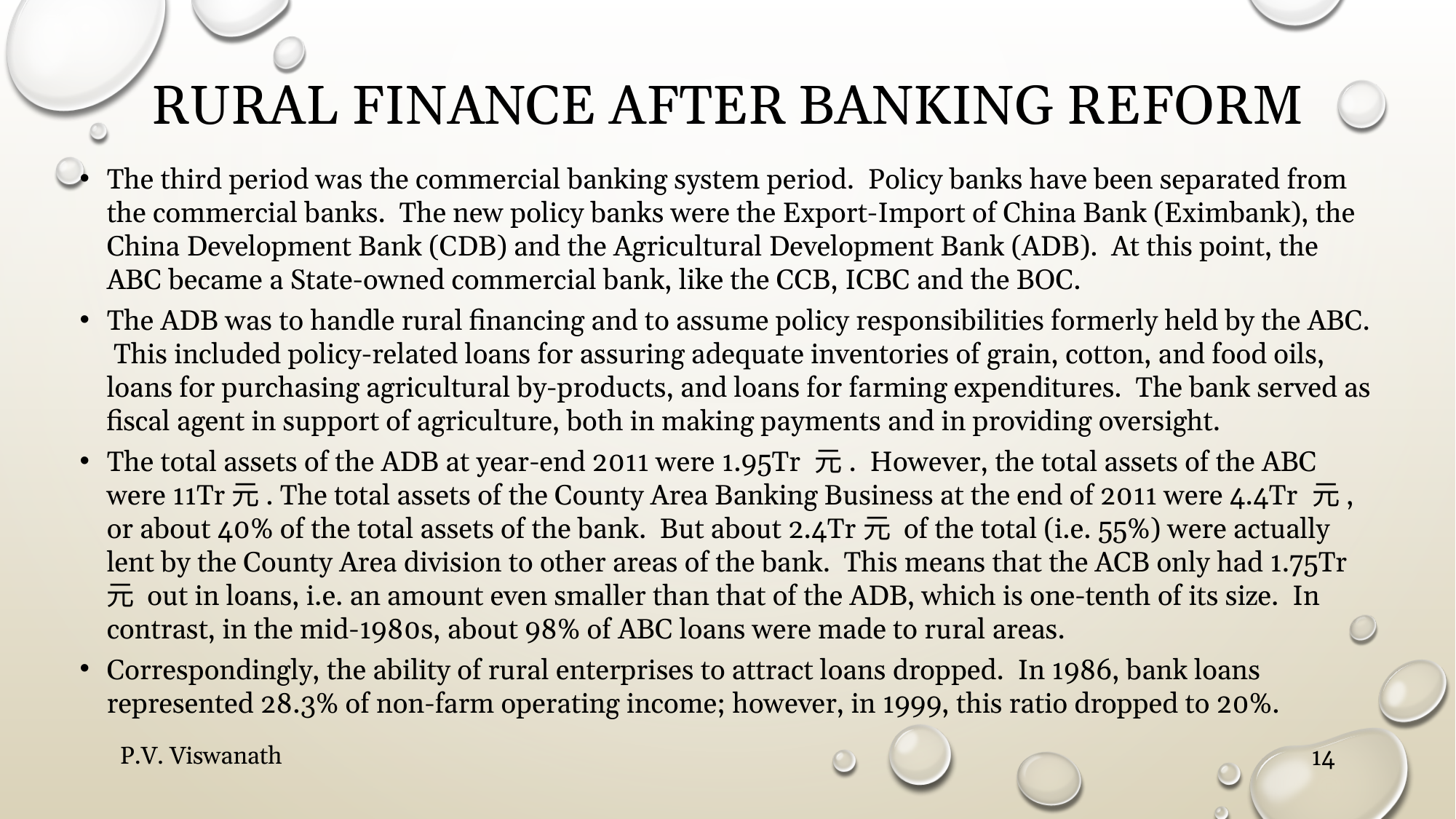

# Rural finance after banking reform
The third period was the commercial banking system period.  Policy banks have been separated from the commercial banks.  The new policy banks were the Export-Import of China Bank (Eximbank), the China Development Bank (CDB) and the Agricultural Development Bank (ADB).  At this point, the ABC became a State-owned commercial bank, like the CCB, ICBC and the BOC.
The ADB was to handle rural financing and to assume policy responsibilities formerly held by the ABC.  This included policy-related loans for assuring adequate inventories of grain, cotton, and food oils, loans for purchasing agricultural by-products, and loans for farming expenditures.  The bank served as fiscal agent in support of agriculture, both in making payments and in providing oversight.
The total assets of the ADB at year-end 2011 were 1.95Tr 元.  However, the total assets of the ABC were 11Tr元. The total assets of the County Area Banking Business at the end of 2011 were 4.4Tr 元, or about 40% of the total assets of the bank.  But about 2.4Tr元 of the total (i.e. 55%) were actually lent by the County Area division to other areas of the bank.  This means that the ACB only had 1.75Tr元 out in loans, i.e. an amount even smaller than that of the ADB, which is one-tenth of its size.  In contrast, in the mid-1980s, about 98% of ABC loans were made to rural areas.
Correspondingly, the ability of rural enterprises to attract loans dropped.  In 1986, bank loans represented 28.3% of non-farm operating income; however, in 1999, this ratio dropped to 20%.
P.V. Viswanath
14